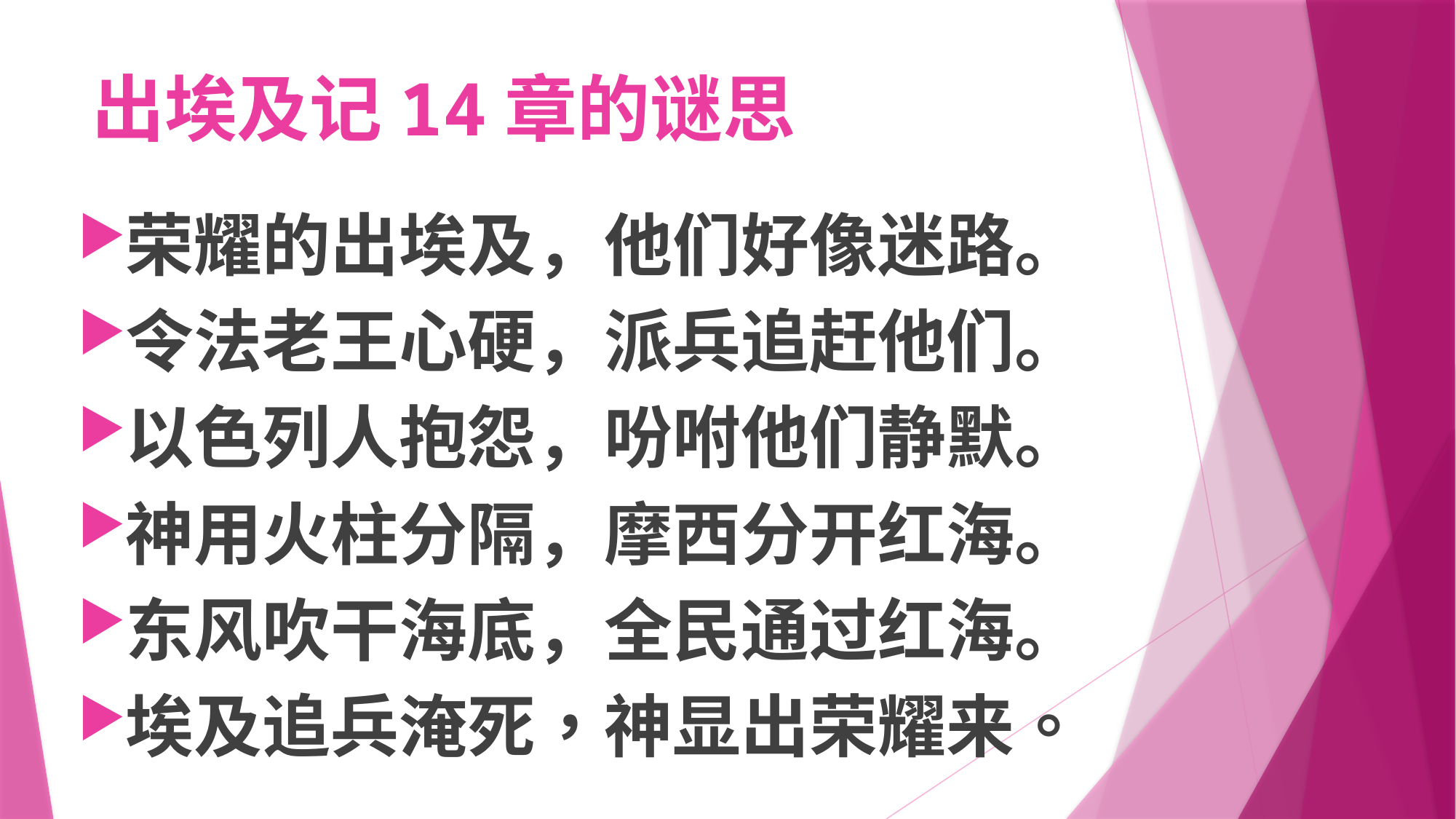

# 出埃及记14章的谜思
荣耀的出埃及，他们好像迷路。
令法老王心硬，派兵追赶他们。
以色列人抱怨，吩咐他们静默。
神用火柱分隔，摩西分开红海。
东风吹干海底，全民通过红海。
埃及追兵淹死，神显出荣耀来。